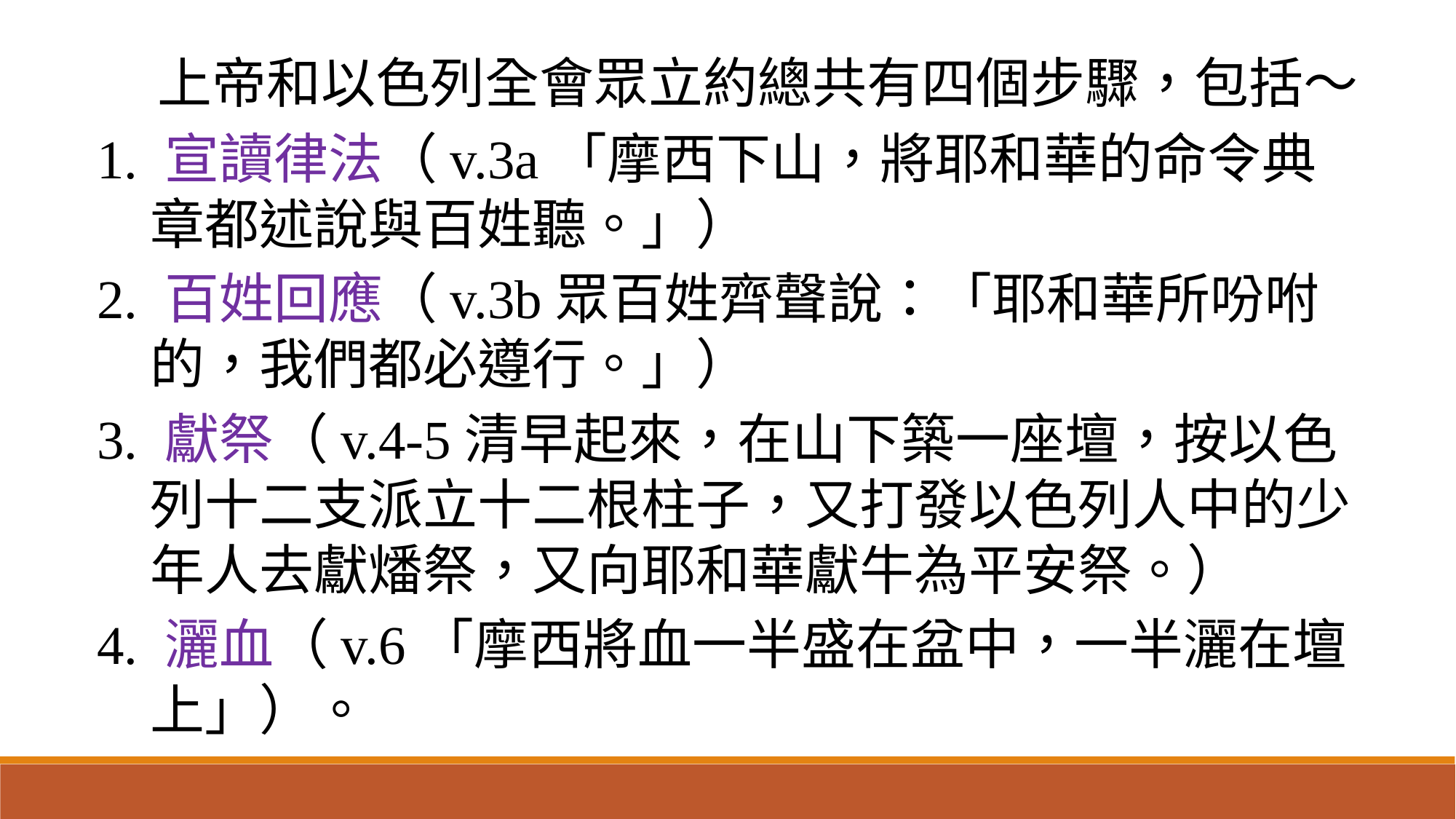

上帝和以色列全會眾立約總共有四個步驟，包括～
1. 宣讀律法（v.3a「摩西下山，將耶和華的命令典章都述說與百姓聽。」）
2. 百姓回應（v.3b眾百姓齊聲說：「耶和華所吩咐的，我們都必遵行。」）
3. 獻祭（v.4-5清早起來，在山下築一座壇，按以色列十二支派立十二根柱子，又打發以色列人中的少年人去獻燔祭，又向耶和華獻牛為平安祭。）
4. 灑血（v.6「摩西將血一半盛在盆中，一半灑在壇上」）。